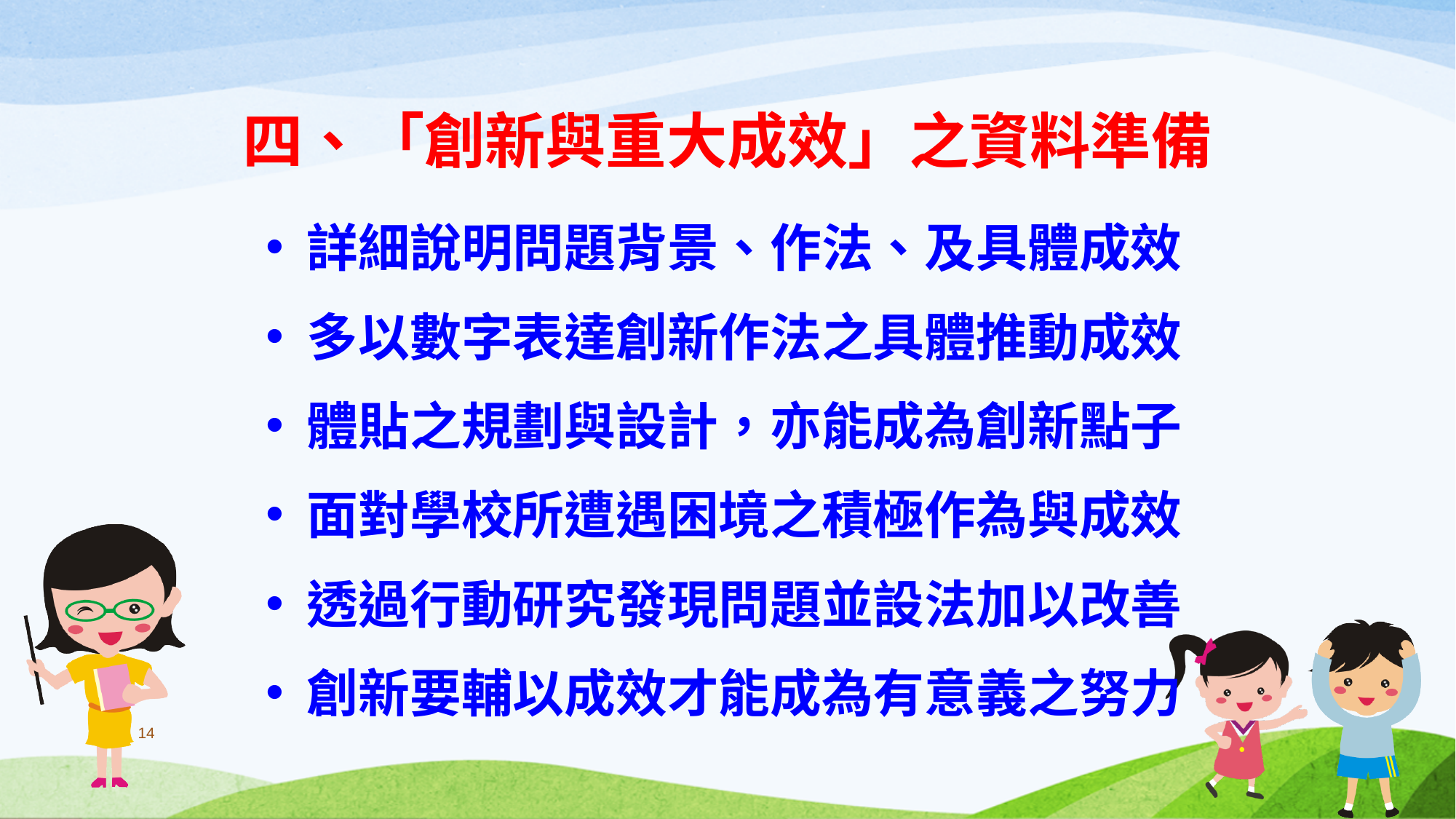

# 四、「創新與重大成效」之資料準備
詳細說明問題背景、作法、及具體成效
多以數字表達創新作法之具體推動成效
體貼之規劃與設計，亦能成為創新點子
面對學校所遭遇困境之積極作為與成效
透過行動研究發現問題並設法加以改善
創新要輔以成效才能成為有意義之努力

14